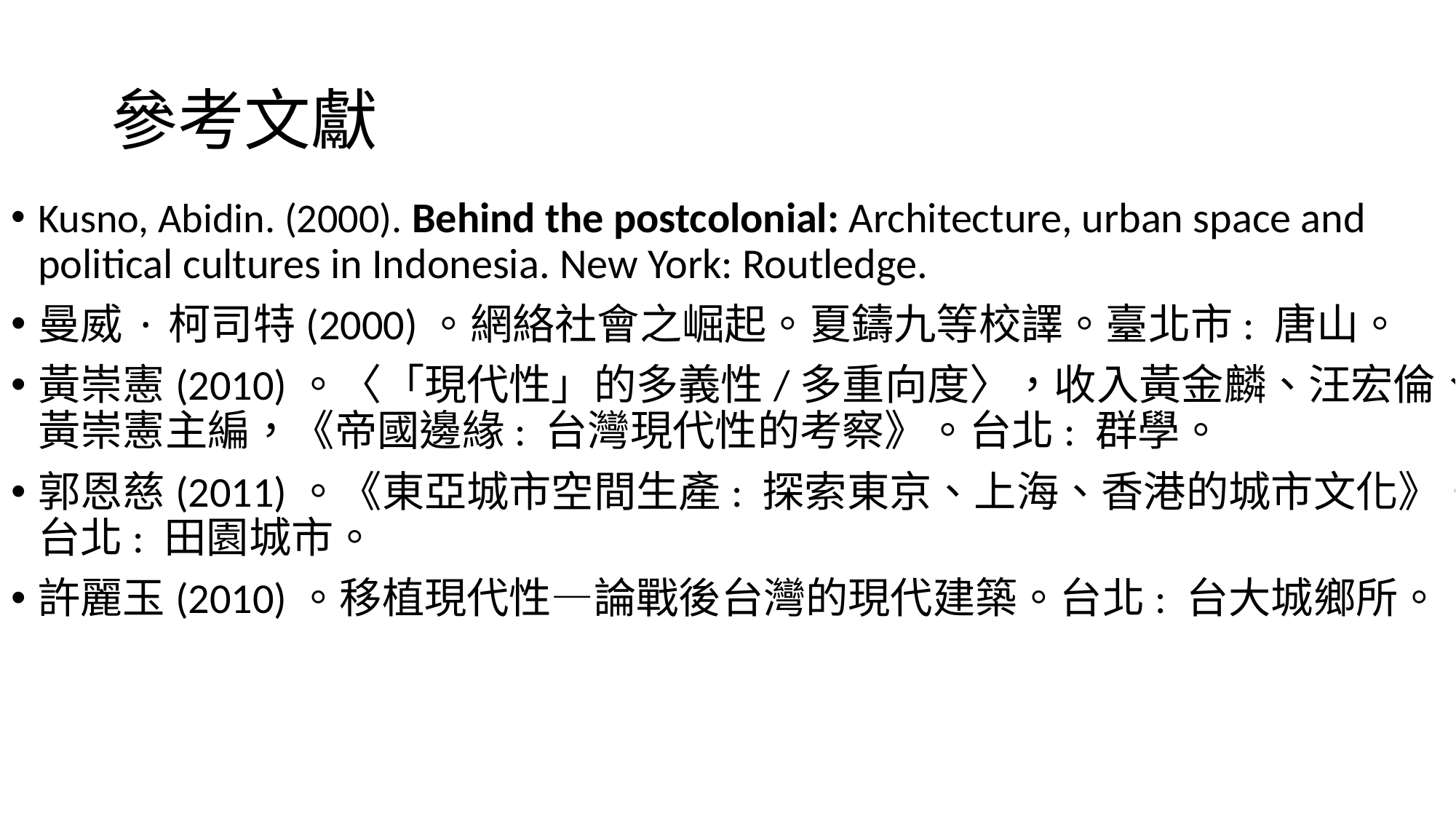

# 參考文獻
Kusno, Abidin. (2000). Behind the postcolonial: Architecture, urban space and political cultures in Indonesia. New York: Routledge.
曼威·柯司特(2000)。網絡社會之崛起。夏鑄九等校譯。臺北市: 唐山。
黃崇憲(2010)。〈「現代性」的多義性/多重向度〉，收入黃金麟、汪宏倫、黃崇憲主編，《帝國邊緣: 台灣現代性的考察》。台北: 群學。
郭恩慈(2011)。《東亞城市空間生產: 探索東京、上海、香港的城市文化》。台北: 田園城市。
許麗玉(2010)。移植現代性—論戰後台灣的現代建築。台北: 台大城鄉所。